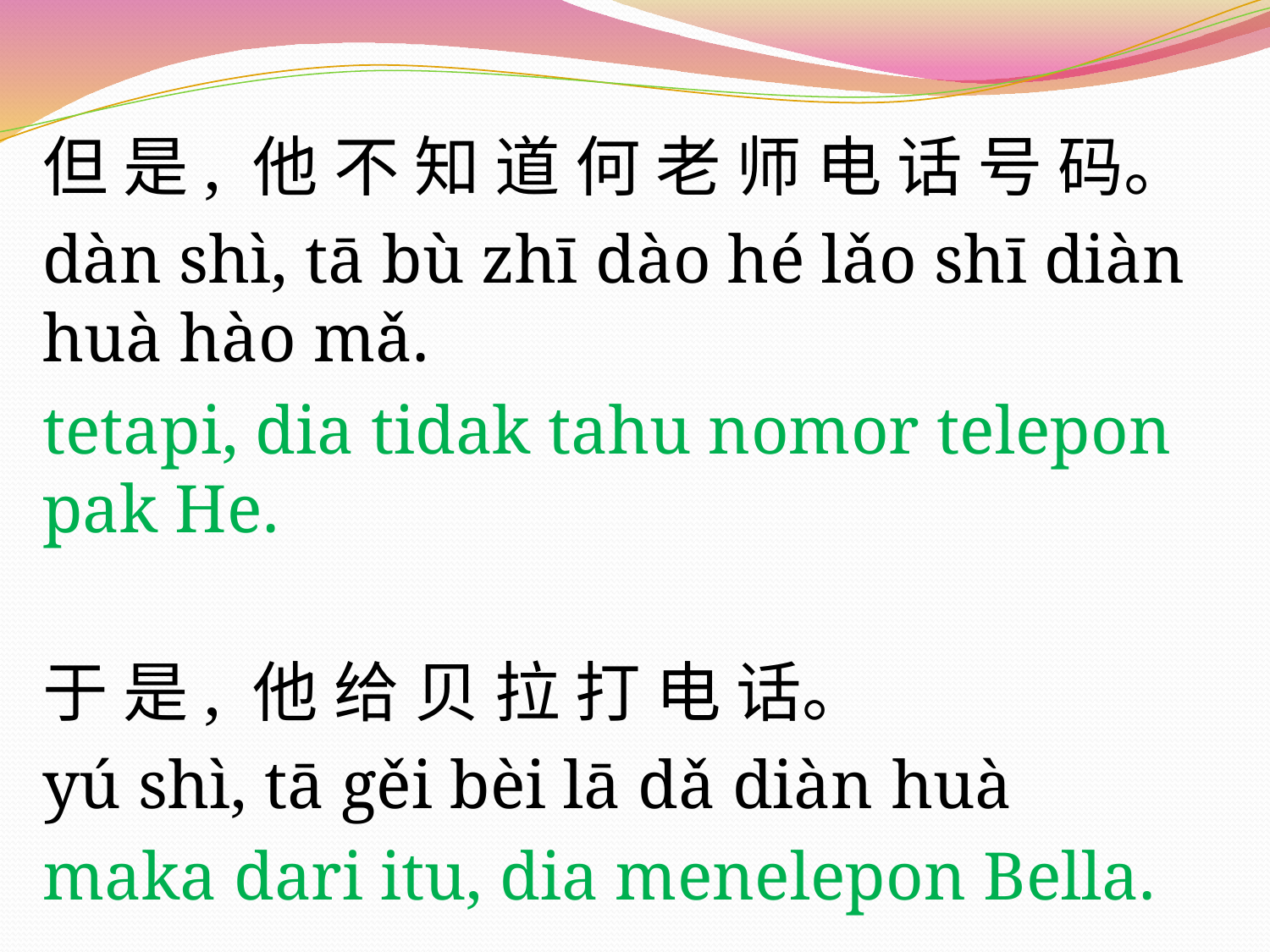

但 是, 他 不 知 道 何 老 师 电 话 号 码。
dàn shì, tā bù zhī dào hé lǎo shī diàn huà hào mǎ.
tetapi, dia tidak tahu nomor telepon pak He.

于 是, 他 给 贝 拉 打 电 话。
yú shì, tā gěi bèi lā dǎ diàn huà
maka dari itu, dia menelepon Bella.